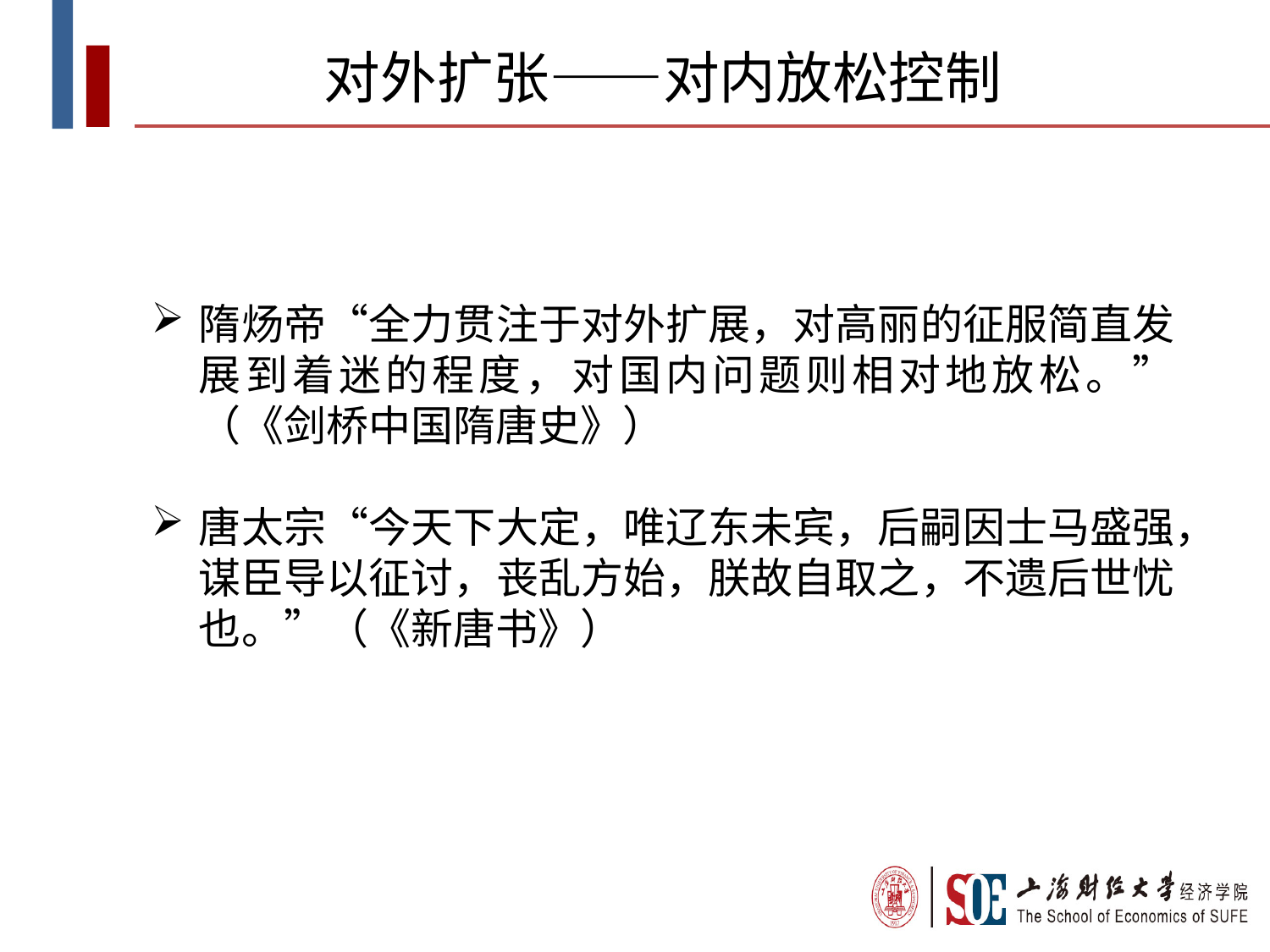

对外扩张——对内放松控制

隋炀帝“全力贯注于对外扩展，对高丽的征服简直发展到着迷的程度，对国内问题则相对地放松。”（《剑桥中国隋唐史》）

唐太宗“今天下大定，唯辽东未宾，后嗣因士马盛强，谋臣导以征讨，丧乱方始，朕故自取之，不遗后世忧也。”（《新唐书》）